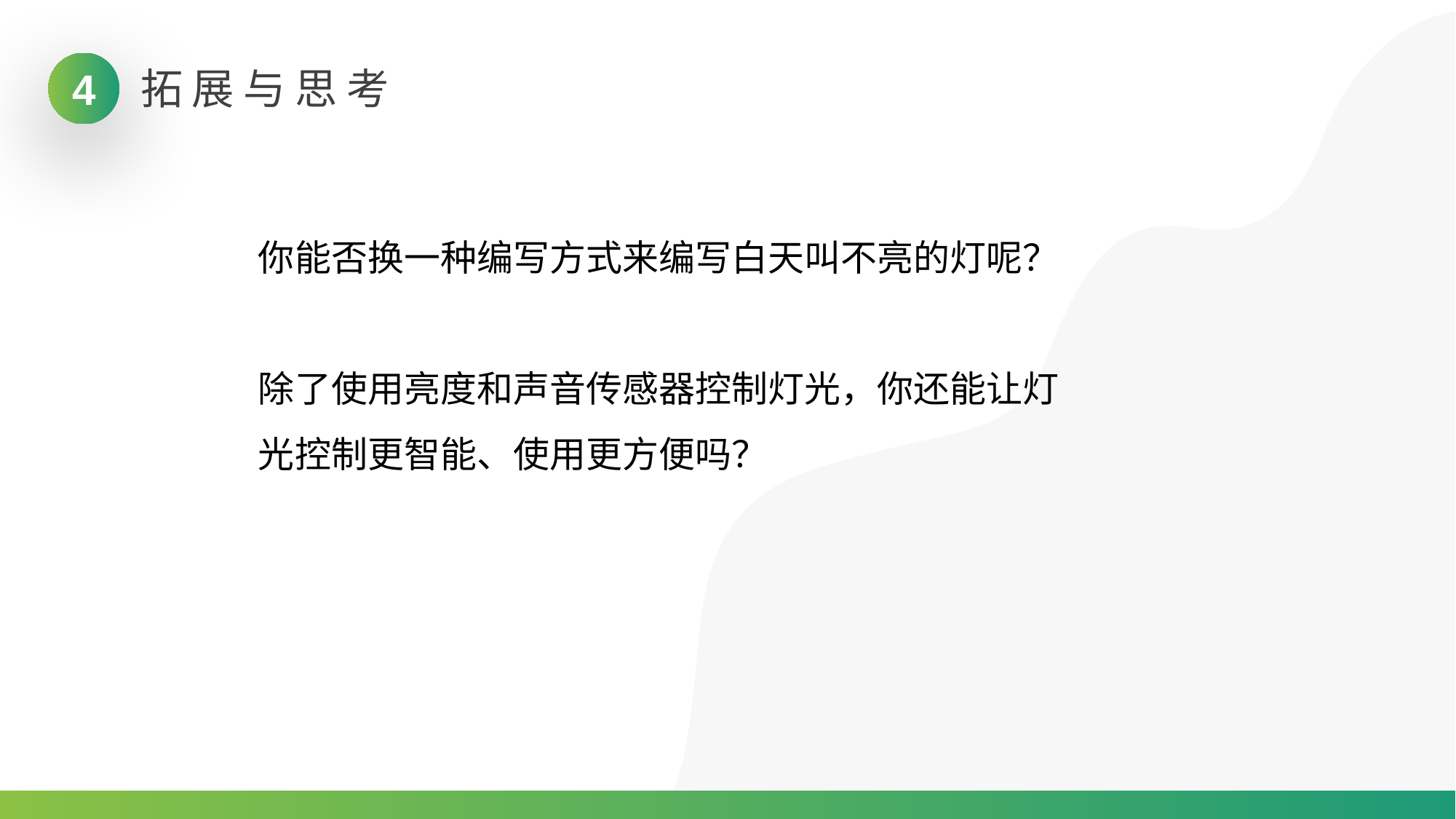

拓展与思考
4
你能否换一种编写方式来编写白天叫不亮的灯呢？

除了使用亮度和声音传感器控制灯光，你还能让灯光控制更智能、使用更方便吗？